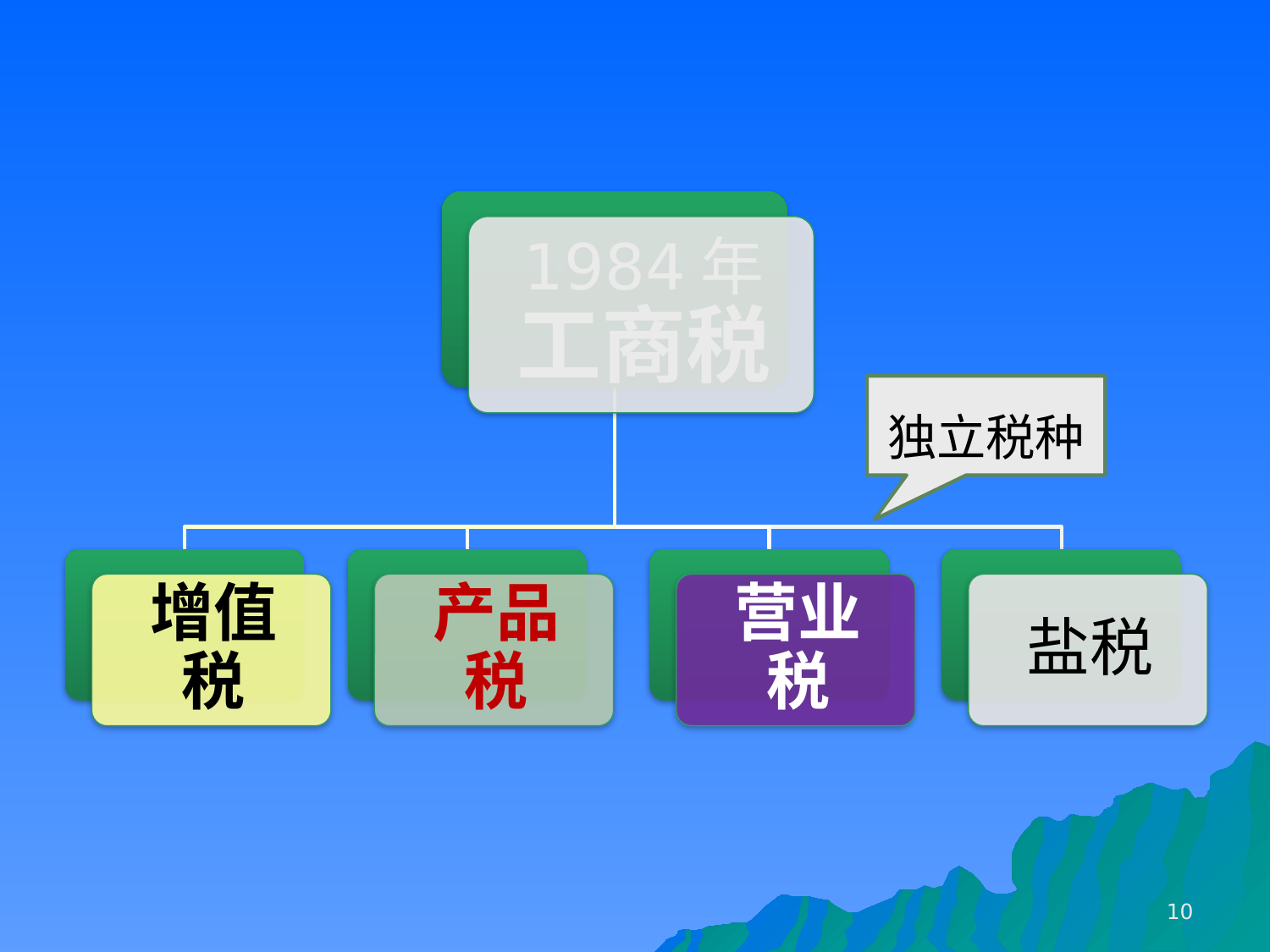

1984年
工商税
增值税
产品税
营业税
盐税
独立税种
10